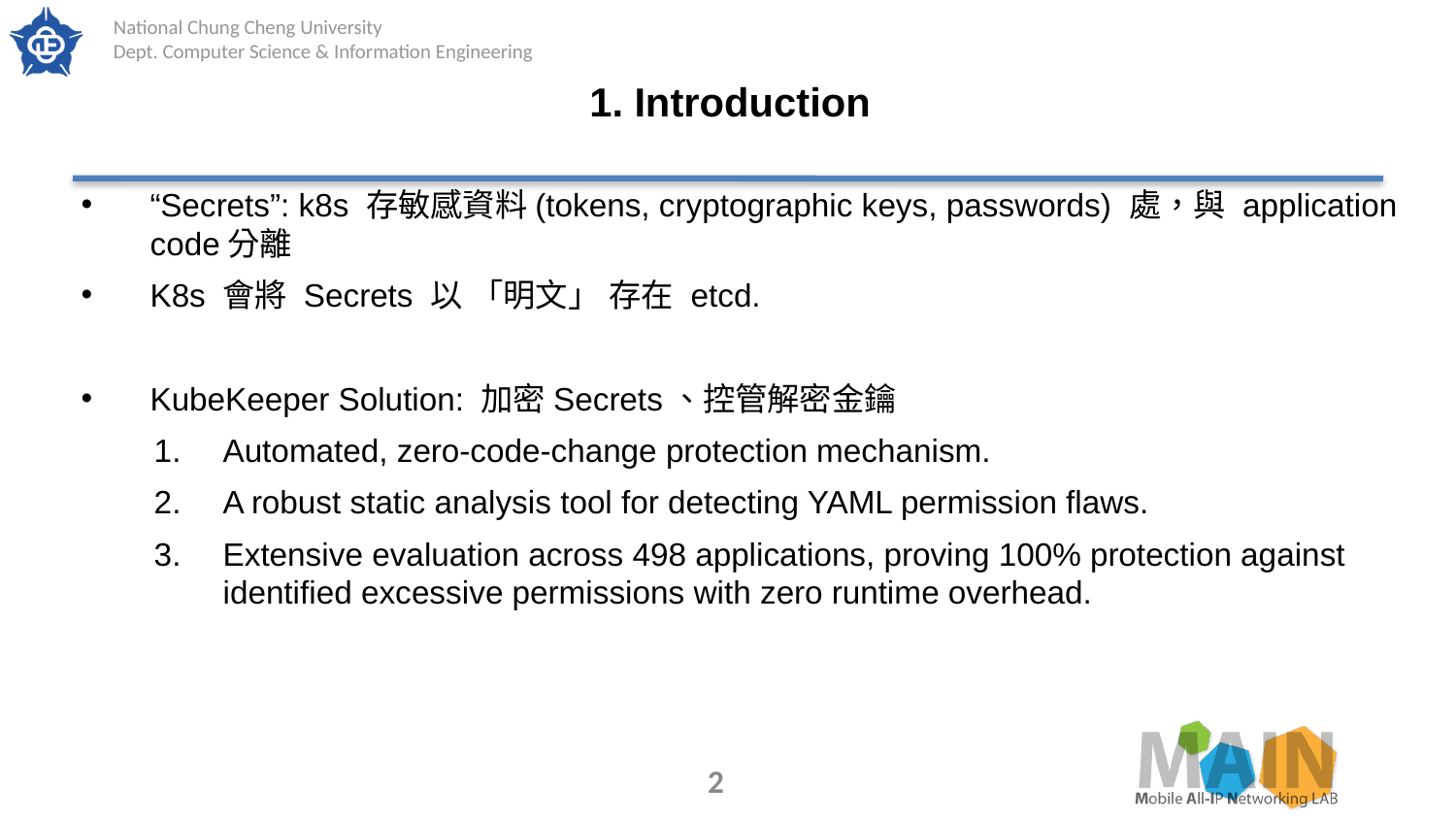

# 1. Introduction
“Secrets”: k8s 存敏感資料(tokens, cryptographic keys, passwords) 處，與 application code分離
K8s 會將 Secrets 以 「明文」 存在 etcd.

KubeKeeper Solution: 加密Secrets、控管解密金鑰
Automated, zero-code-change protection mechanism.
A robust static analysis tool for detecting YAML permission flaws.
Extensive evaluation across 498 applications, proving 100% protection against identified excessive permissions with zero runtime overhead.
2